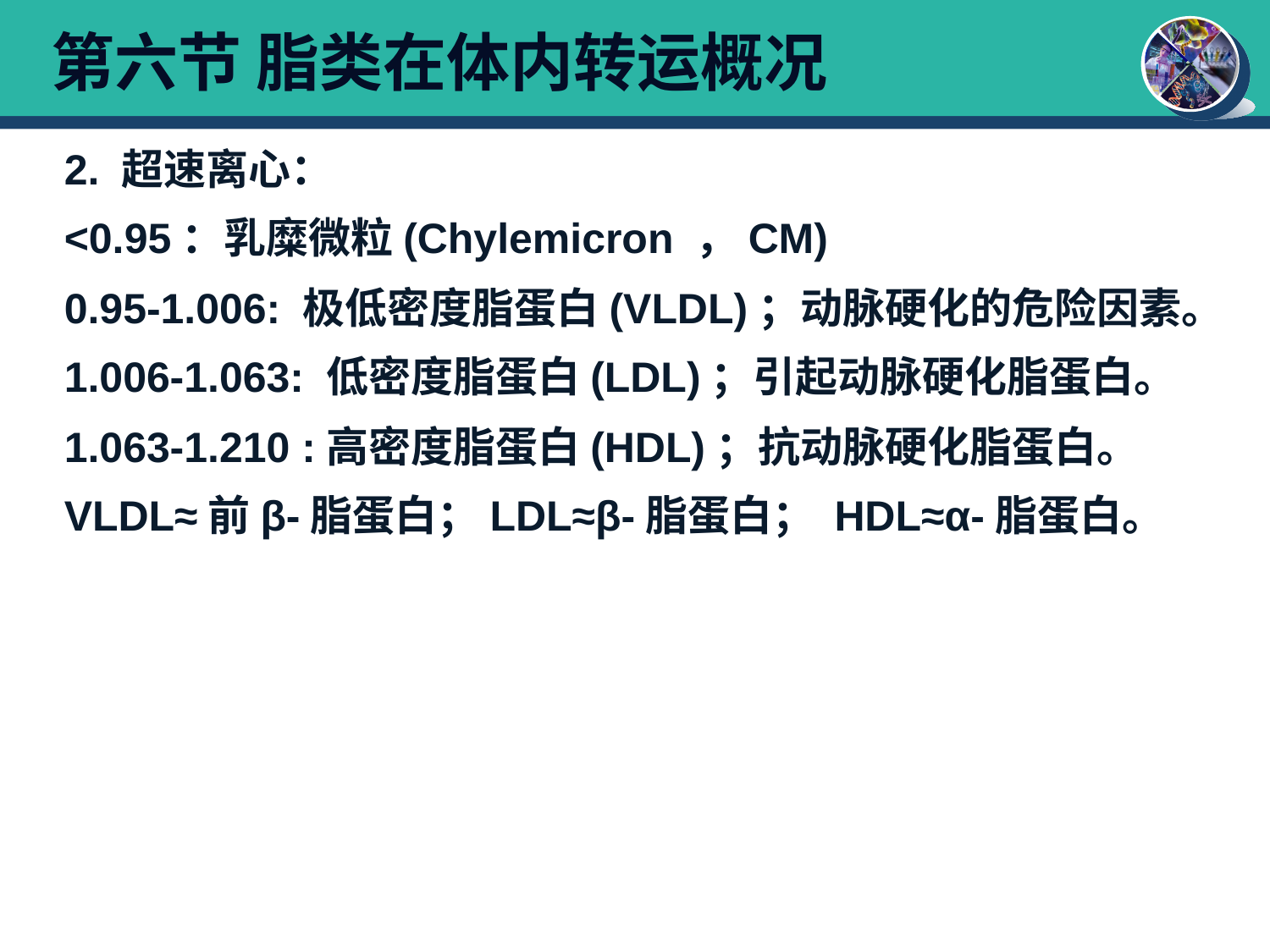

# 第六节 脂类在体内转运概况
2. 超速离心：
<0.95：乳糜微粒(Chylemicron ，CM)
0.95-1.006: 极低密度脂蛋白(VLDL)；动脉硬化的危险因素。
1.006-1.063: 低密度脂蛋白(LDL)；引起动脉硬化脂蛋白。
1.063-1.210 :高密度脂蛋白(HDL)；抗动脉硬化脂蛋白。
VLDL≈前β-脂蛋白；LDL≈β-脂蛋白； HDL≈α-脂蛋白。